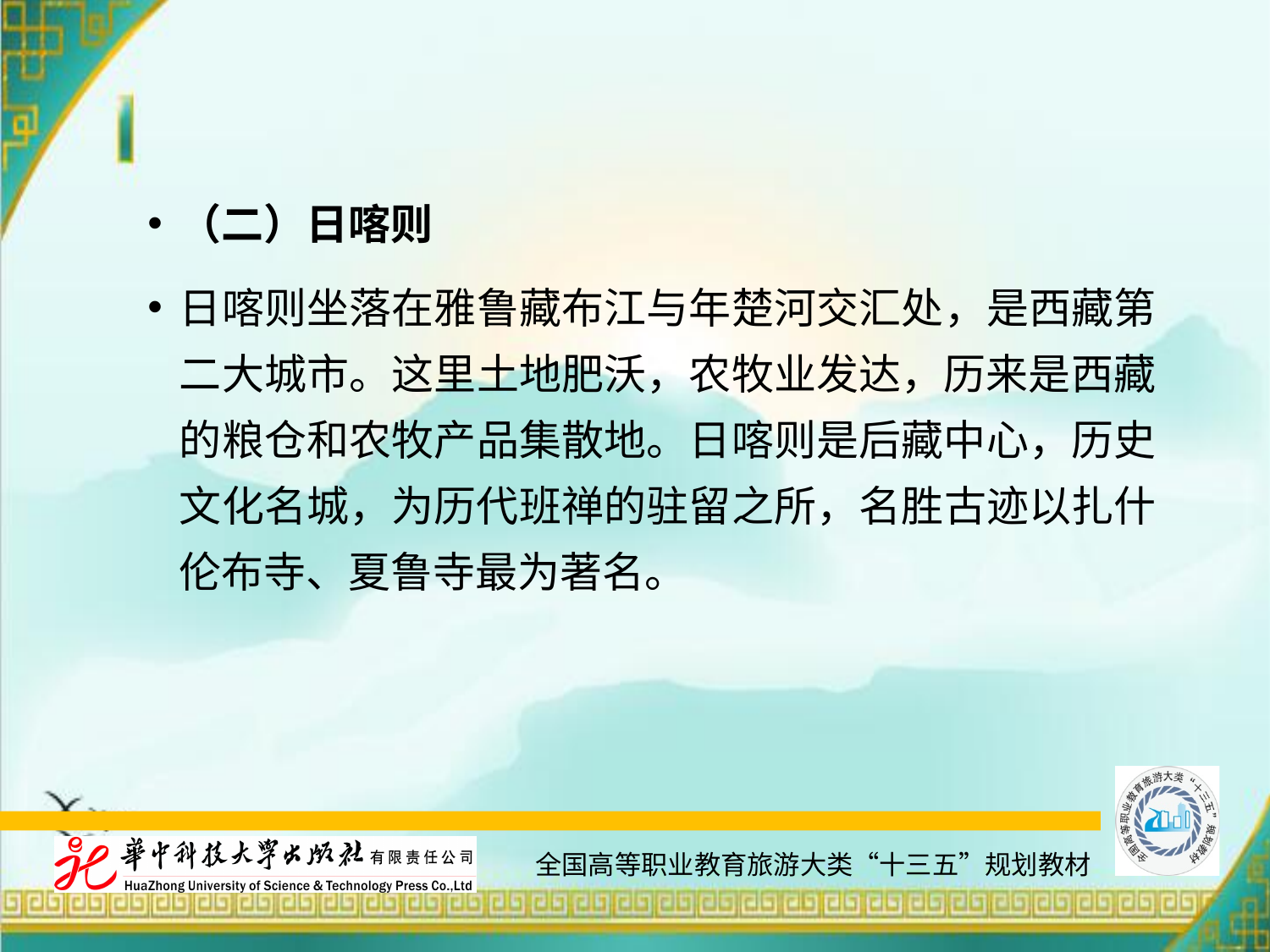

#
（二）日喀则
日喀则坐落在雅鲁藏布江与年楚河交汇处，是西藏第二大城市。这里土地肥沃，农牧业发达，历来是西藏的粮仓和农牧产品集散地。日喀则是后藏中心，历史文化名城，为历代班禅的驻留之所，名胜古迹以扎什伦布寺、夏鲁寺最为著名。